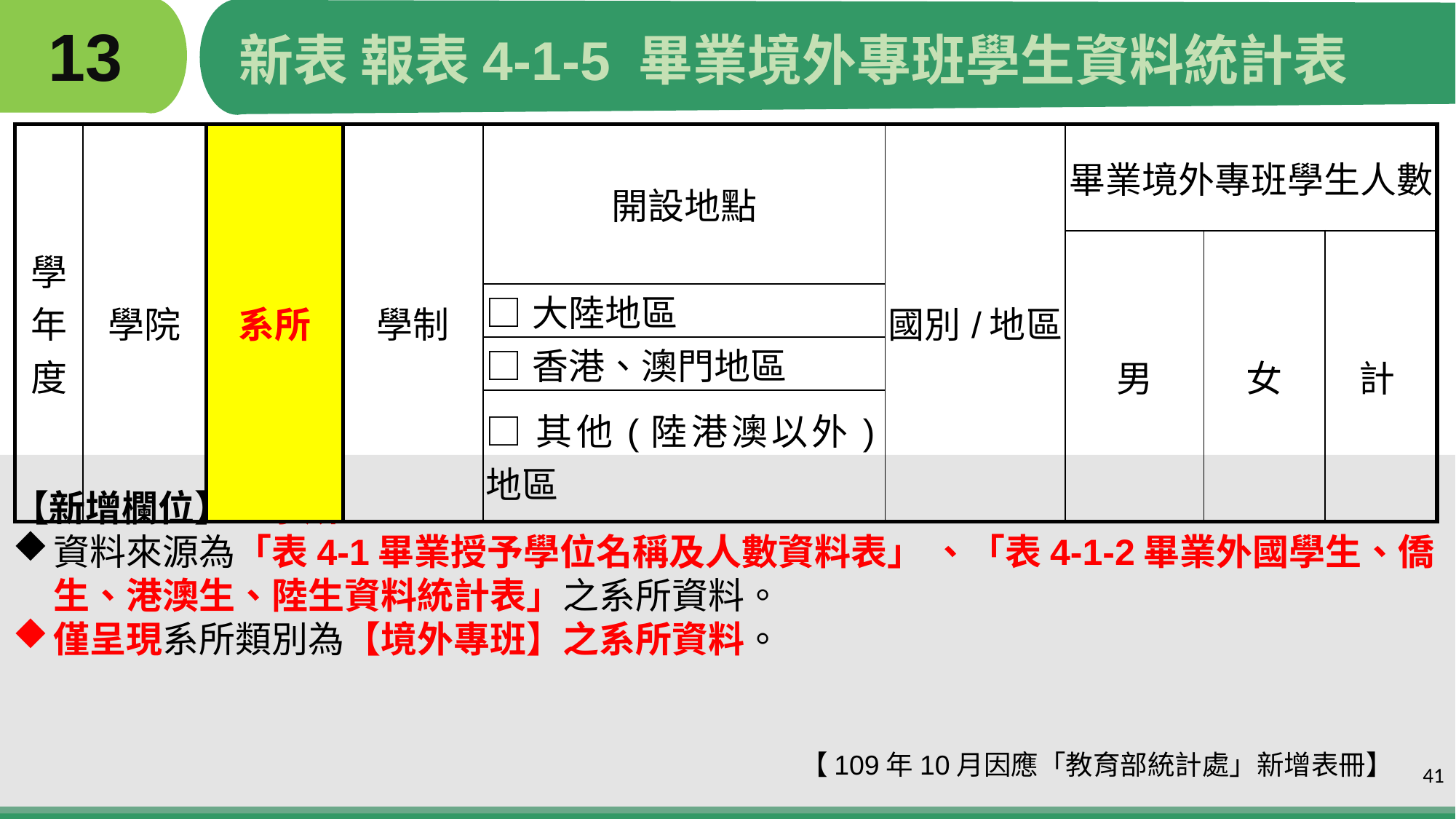

# 13
新表 報表4-1-5 畢業境外專班學生資料統計表
| 學年度 | 學院 | 系所 | 學制 | 開設地點 | 國別/地區 | 畢業境外專班學生人數 |  |  |
| --- | --- | --- | --- | --- | --- | --- | --- | --- |
|  |  |  |  |  |  | 男 | 女 | 計 |
|  |  |  |  | □大陸地區 |  |  |  |  |
|  |  |  |  | □香港、澳門地區 |  |  |  |  |
|  |  |  |  | □其他(陸港澳以外)地區 |  |  |  |  |
【新增欄位】：系所
資料來源為「表4-1畢業授予學位名稱及人數資料表」 、「表4-1-2畢業外國學生、僑生、港澳生、陸生資料統計表」之系所資料。
僅呈現系所類別為【境外專班】之系所資料。

                                                                                                                      【109年10月因應「教育部統計處」新增表冊】

41